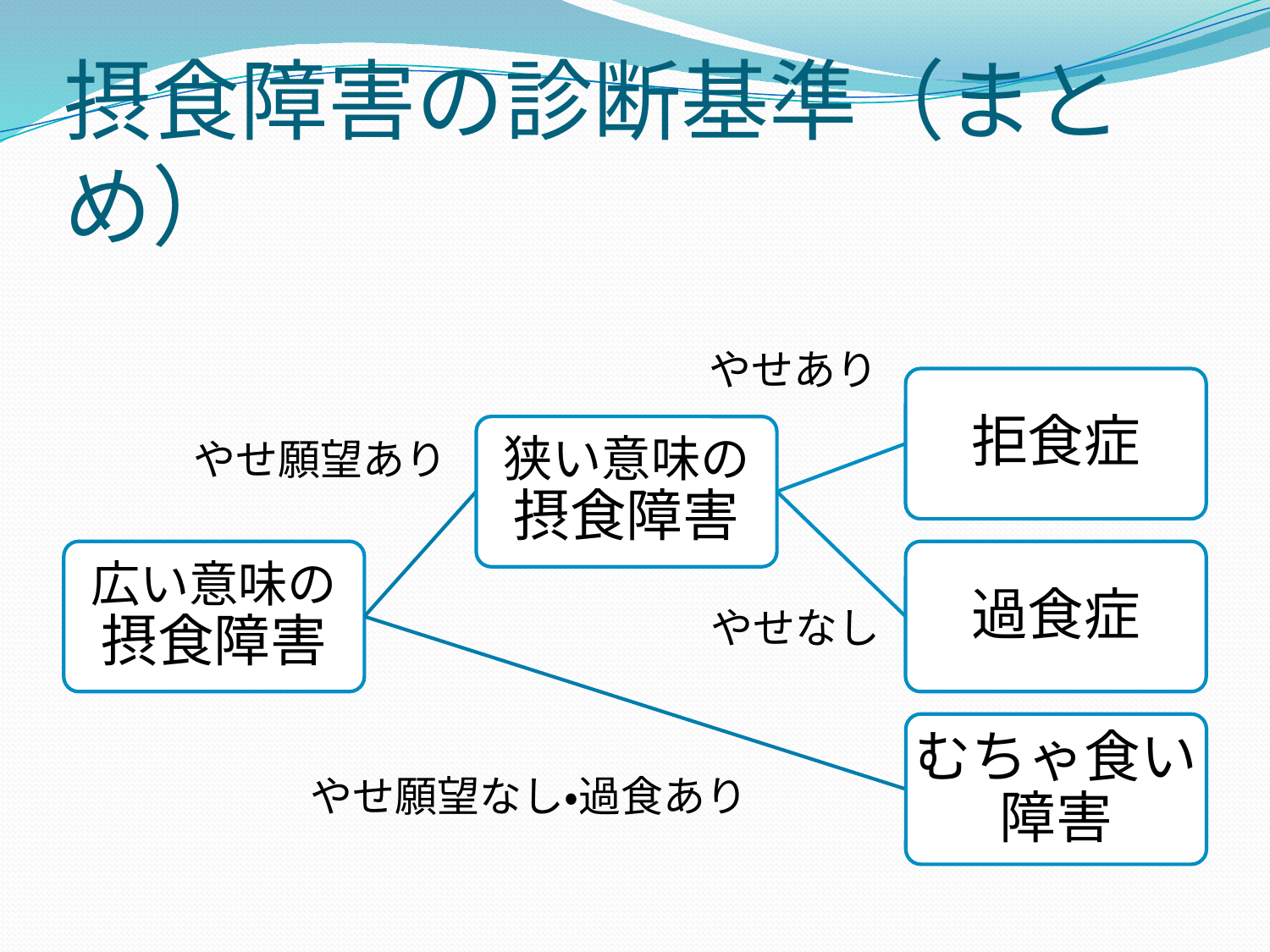

# 摂食障害の診断基準（まとめ）
広い意味の摂食障害

狭い意味の摂食障害

拒食症

過食症

むちゃ食い障害
やせあり
やせ願望あり
やせなし
やせ願望なし・過食あり